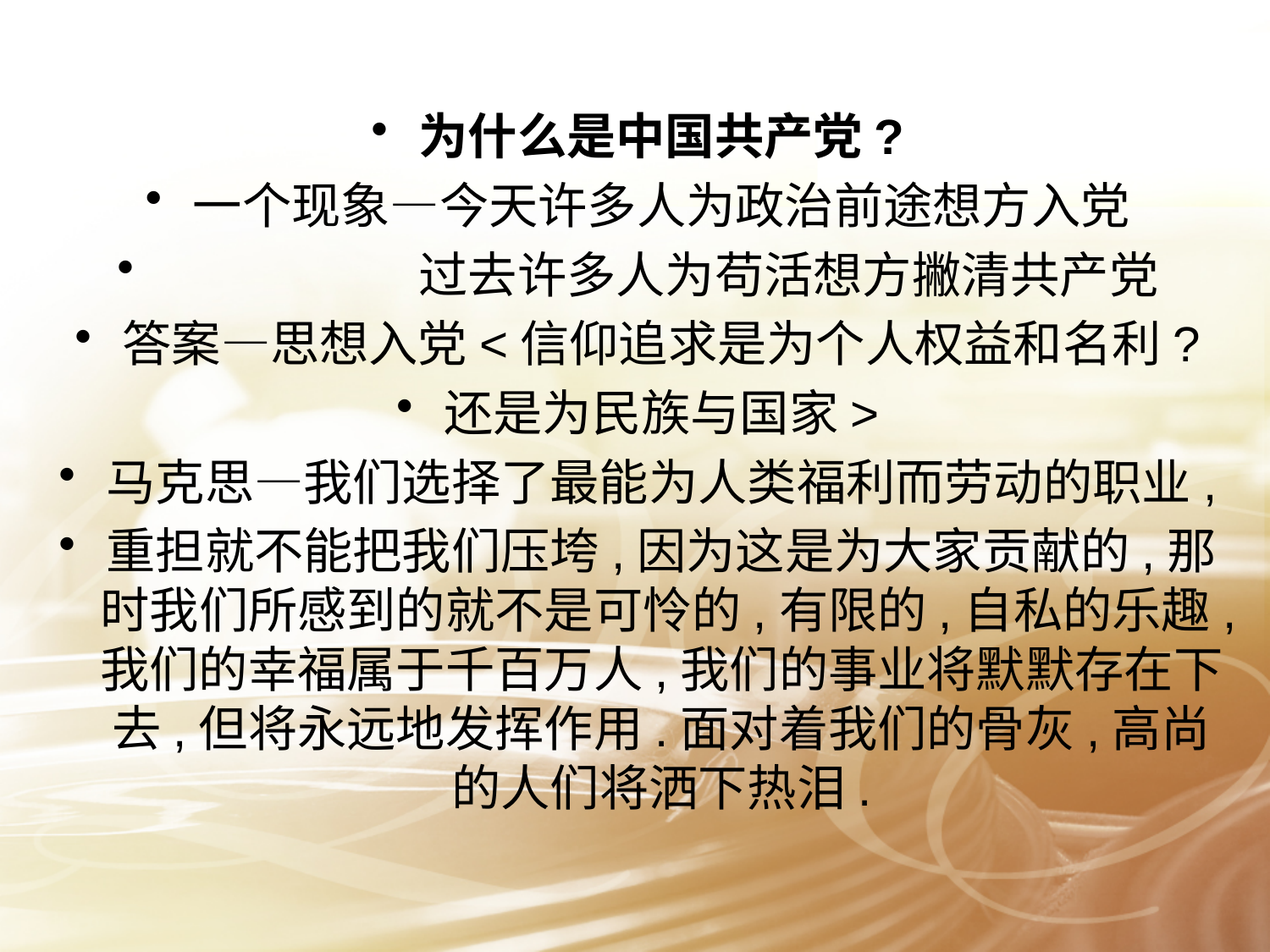

#
为什么是中国共产党?
一个现象—今天许多人为政治前途想方入党
                      过去许多人为苟活想方撇清共产党
答案—思想入党<信仰追求是为个人权益和名利?
还是为民族与国家>
马克思—我们选择了最能为人类福利而劳动的职业,
重担就不能把我们压垮,因为这是为大家贡献的,那时我们所感到的就不是可怜的,有限的,自私的乐趣,我们的幸福属于千百万人,我们的事业将默默存在下去,但将永远地发挥作用.面对着我们的骨灰,高尚的人们将洒下热泪.